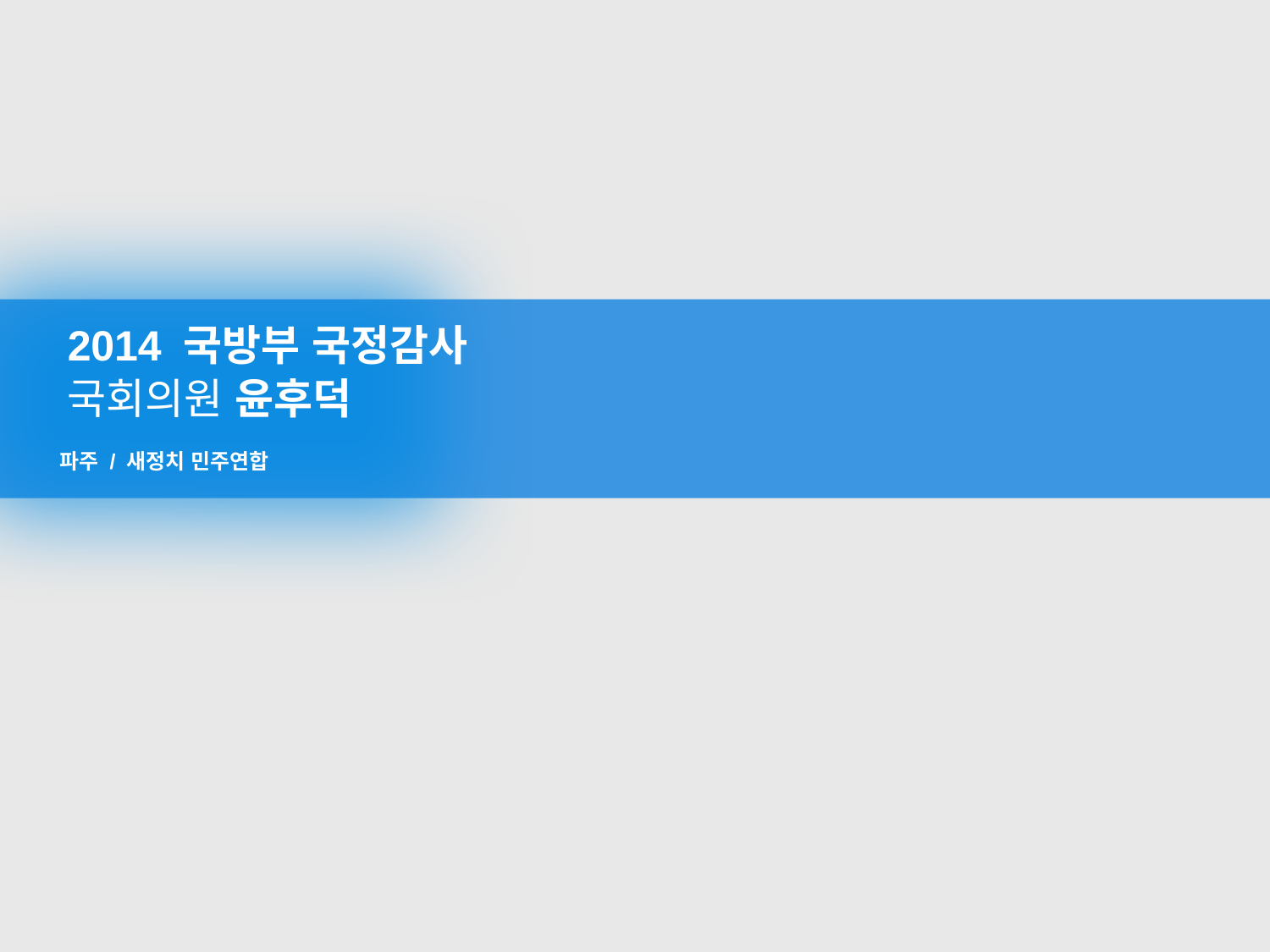

2014 국방부 국정감사
국회의원 윤후덕
파주 / 새정치 민주연합
1